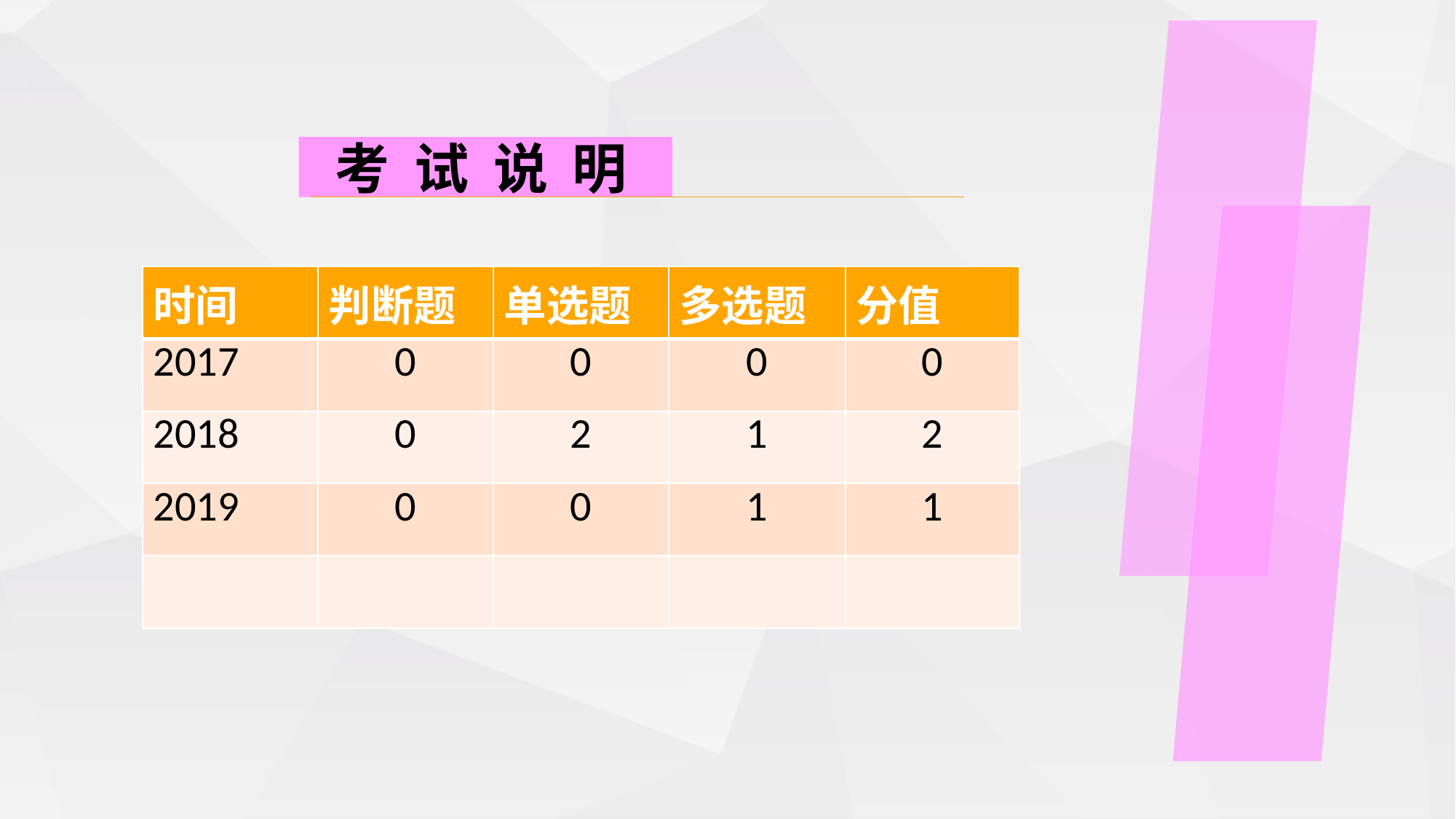

考  试  说  明

| 时间 | 判断题 | 单选题 | 多选题 | 分值 |
| --- | --- | --- | --- | --- |
| 2017 | 0 | 0 | 0 | 0 |
| 2018 | 0 | 2 | 1 | 2 |
| 2019 | 0 | 0 | 1 | 1 |
|  |  |  |  |  |